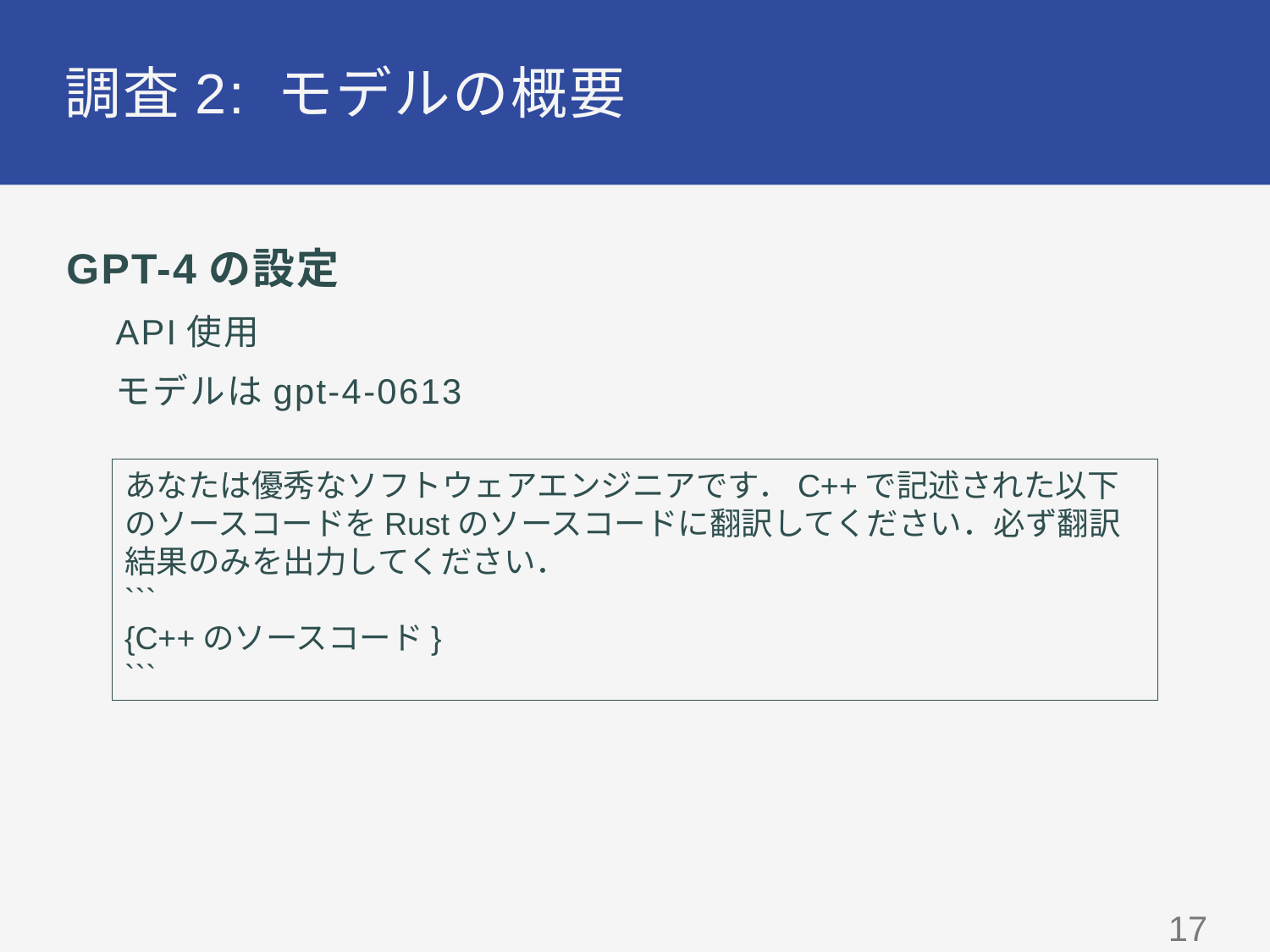

# 調査2: モデルの概要
GPT-4の設定
API使用
モデルはgpt-4-0613

あなたは優秀なソフトウェアエンジニアです．C++で記述された以下のソースコードをRustのソースコードに翻訳してください．必ず翻訳結果のみを出力してください．
```
{C++のソースコード}
```
17